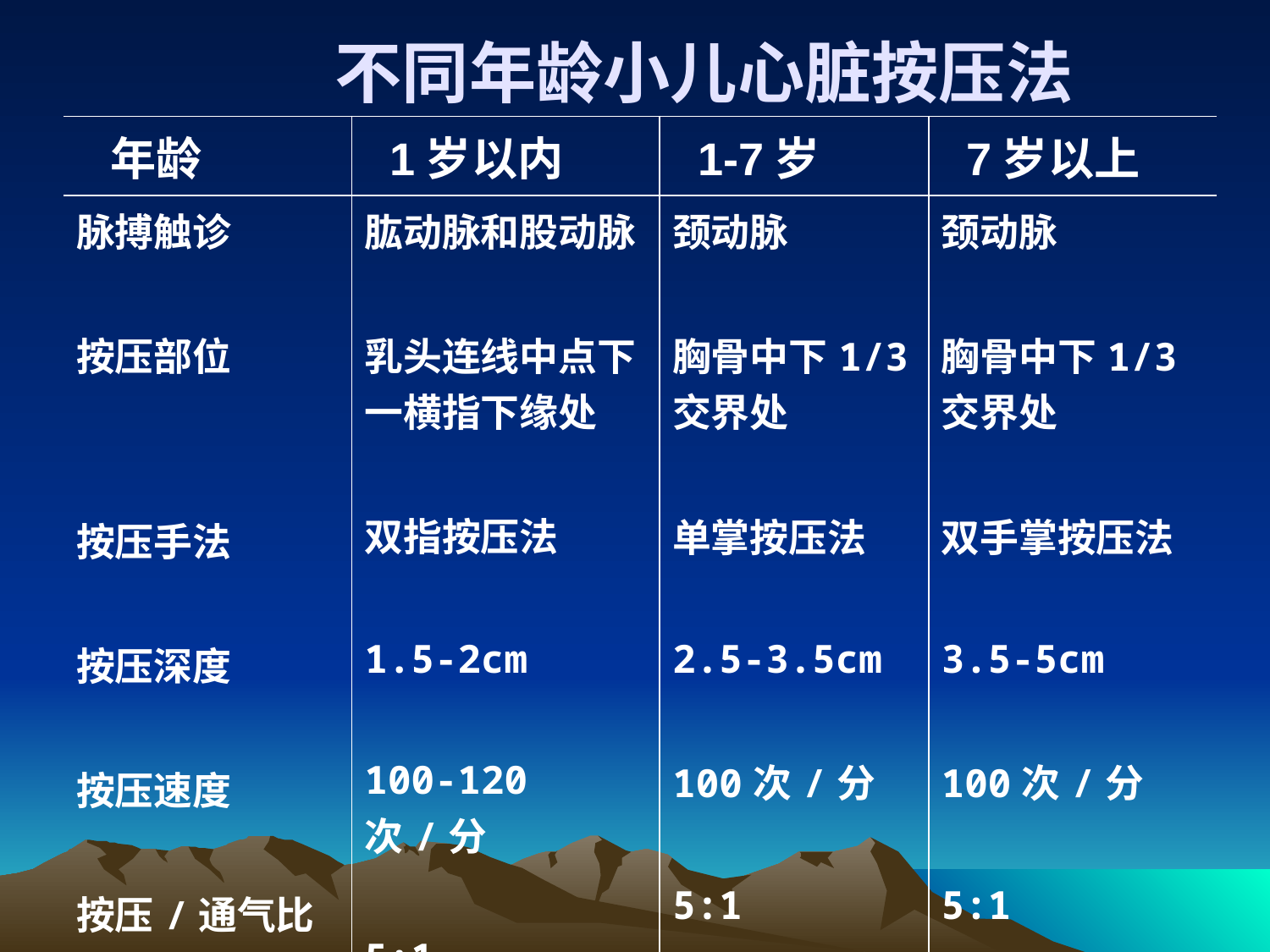

# 不同年龄小儿心脏按压法
| 年龄 | 1岁以内 | 1-7岁 | 7岁以上 |
| --- | --- | --- | --- |
| 脉搏触诊 按压部位 按压手法 按压深度 按压速度 按压/通气比例 | 肱动脉和股动脉 乳头连线中点下一横指下缘处 双指按压法 1.5-2cm 100-120次/分 5:1 | 颈动脉 胸骨中下1/3交界处 单掌按压法 2.5-3.5cm 100次/分 5:1 | 颈动脉 胸骨中下1/3交界处 双手掌按压法 3.5-5cm 100次/分 5:1 |